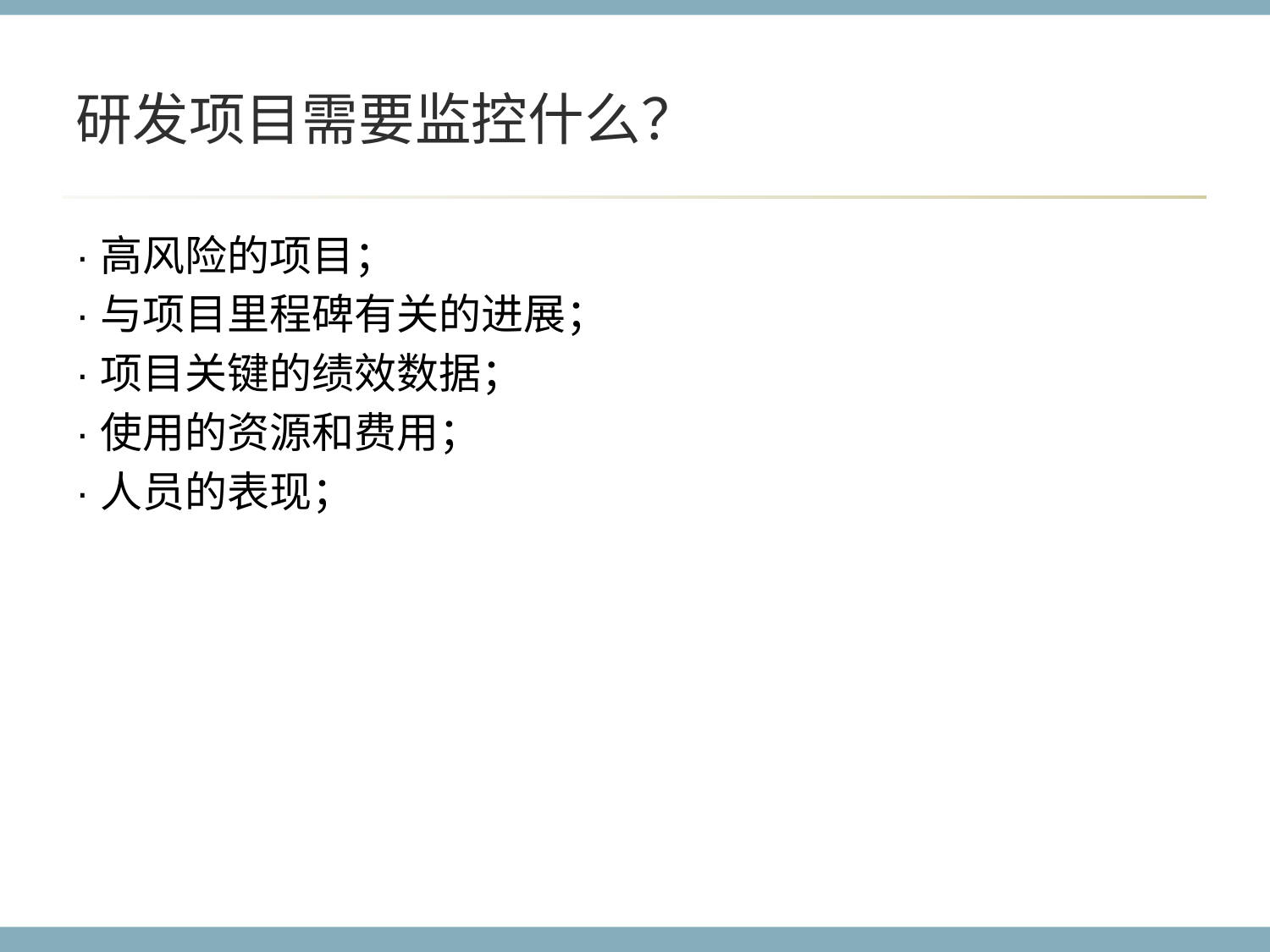

# 研发项目需要监控什么？
·高风险的项目；
·与项目里程碑有关的进展；
·项目关键的绩效数据；
·使用的资源和费用；
·人员的表现；